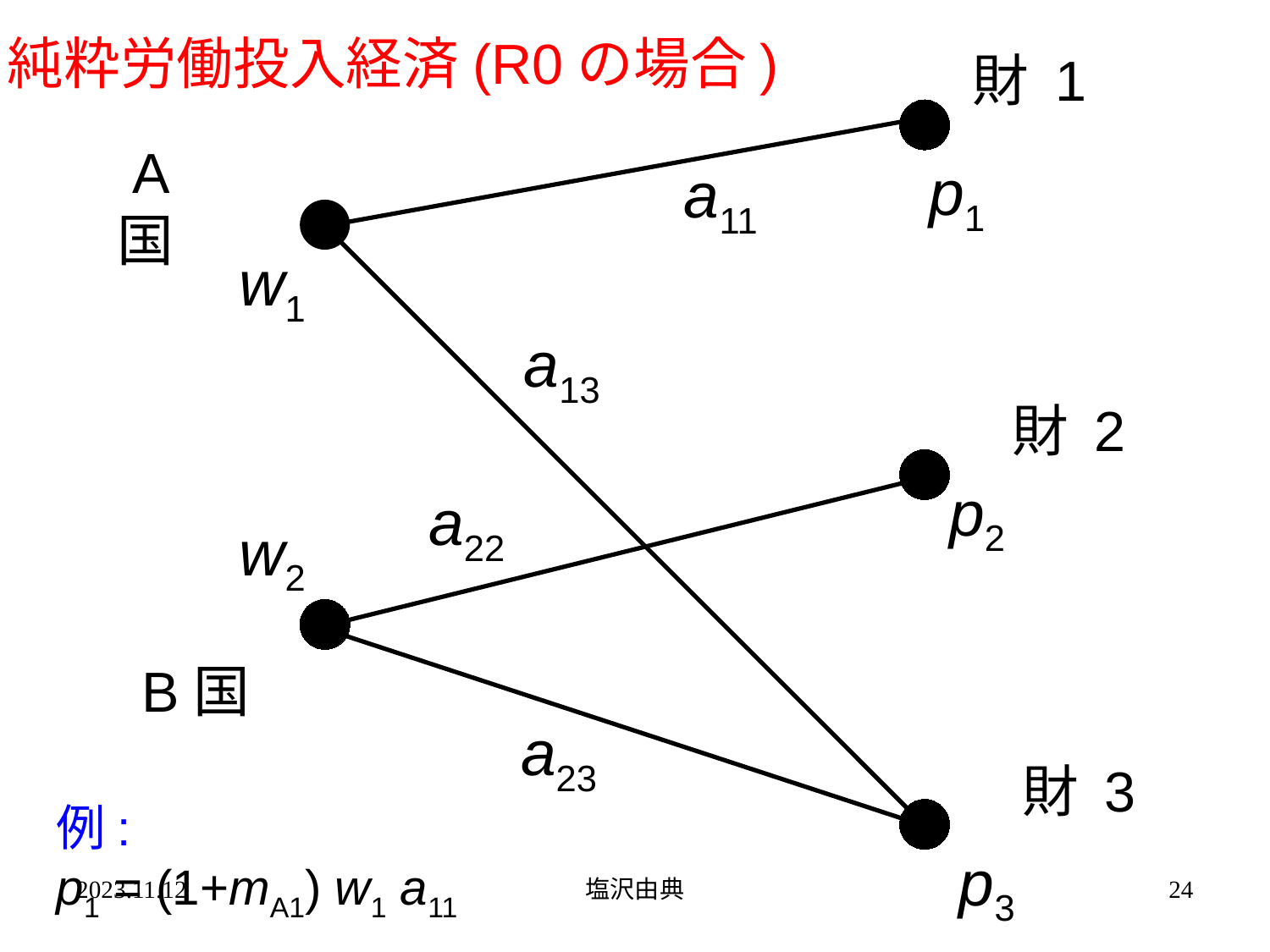

純粋労働投入経済(R0の場合)
財 1

 A国
p1
a11

w1
a13
財 2

p2

a22
w2

B国
a23
財 3
例:
p1 = (1+mA1) w1 a11

p3
2023.11.12
塩沢由典
24